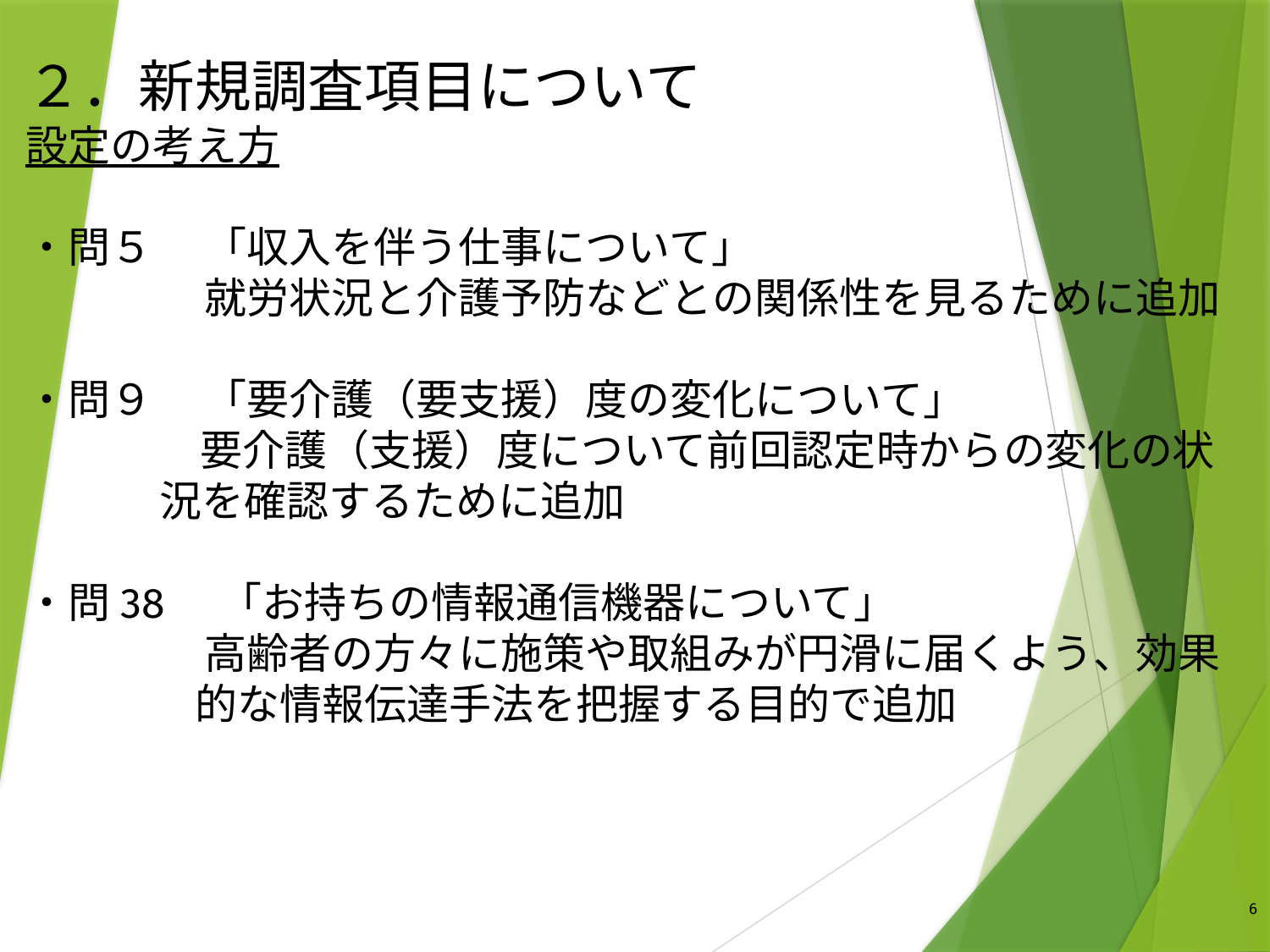

２．新規調査項目について
設定の考え方

・問５ 　「収入を伴う仕事について」
　　　　 就労状況と介護予防などとの関係性を見るために追加

・問９　 「要介護（要支援）度の変化について」
　　　     要介護（支援）度について前回認定時からの変化の状
             況を確認するために追加

・問38    「お持ちの情報通信機器について」
　　　　 高齢者の方々に施策や取組みが円滑に届くよう、効果
　　　　的な情報伝達手法を把握する目的で追加

6